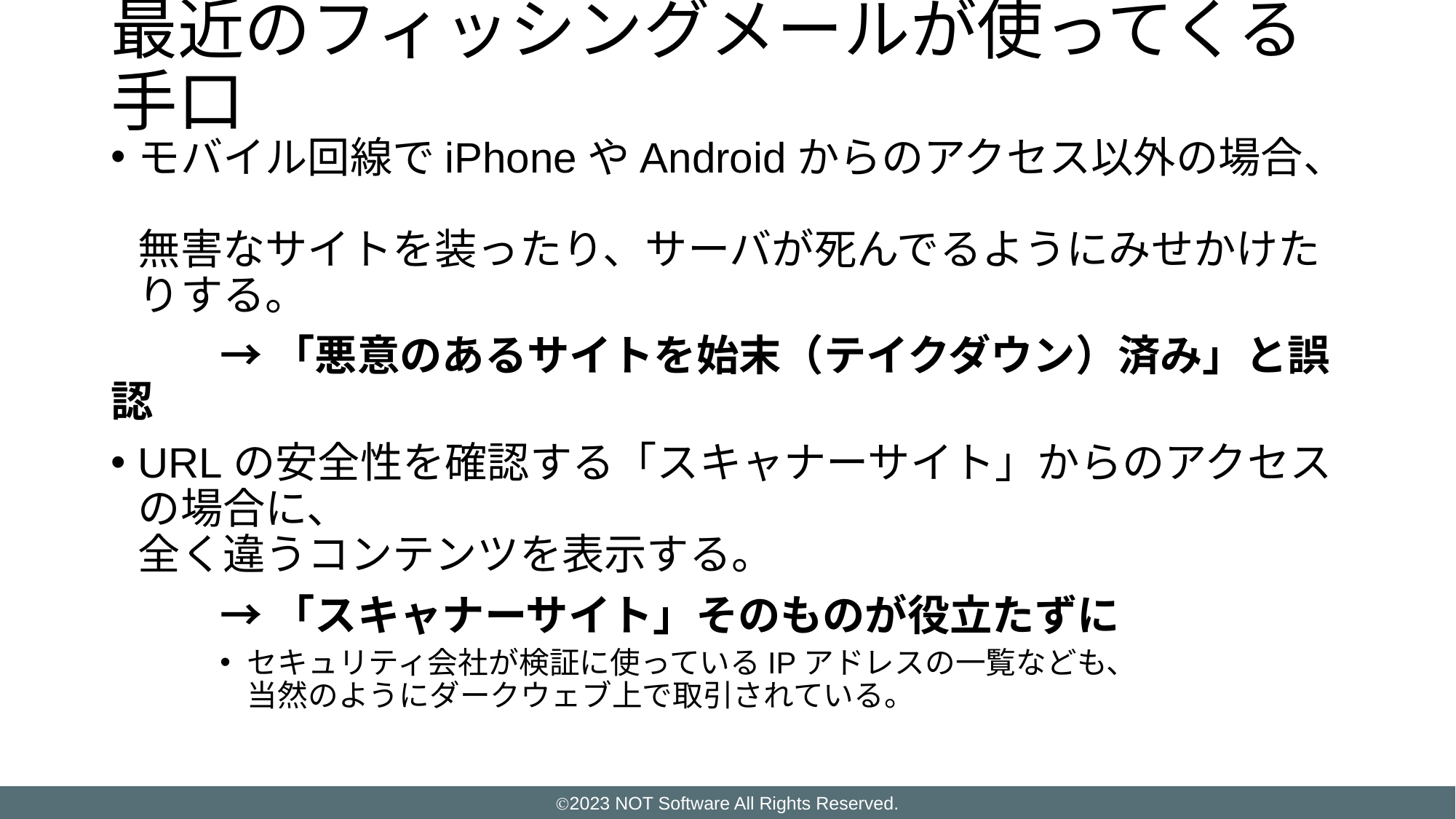

# 最近のフィッシングメールが使ってくる手口
モバイル回線でiPhoneやAndroidからのアクセス以外の場合、
無害なサイトを装ったり、サーバが死んでるようにみせかけたりする。
	→「悪意のあるサイトを始末（テイクダウン）済み」と誤認
URLの安全性を確認する「スキャナーサイト」からのアクセスの場合に、
全く違うコンテンツを表示する。
	→「スキャナーサイト」そのものが役立たずに
セキュリティ会社が検証に使っているIPアドレスの一覧なども、
当然のようにダークウェブ上で取引されている。